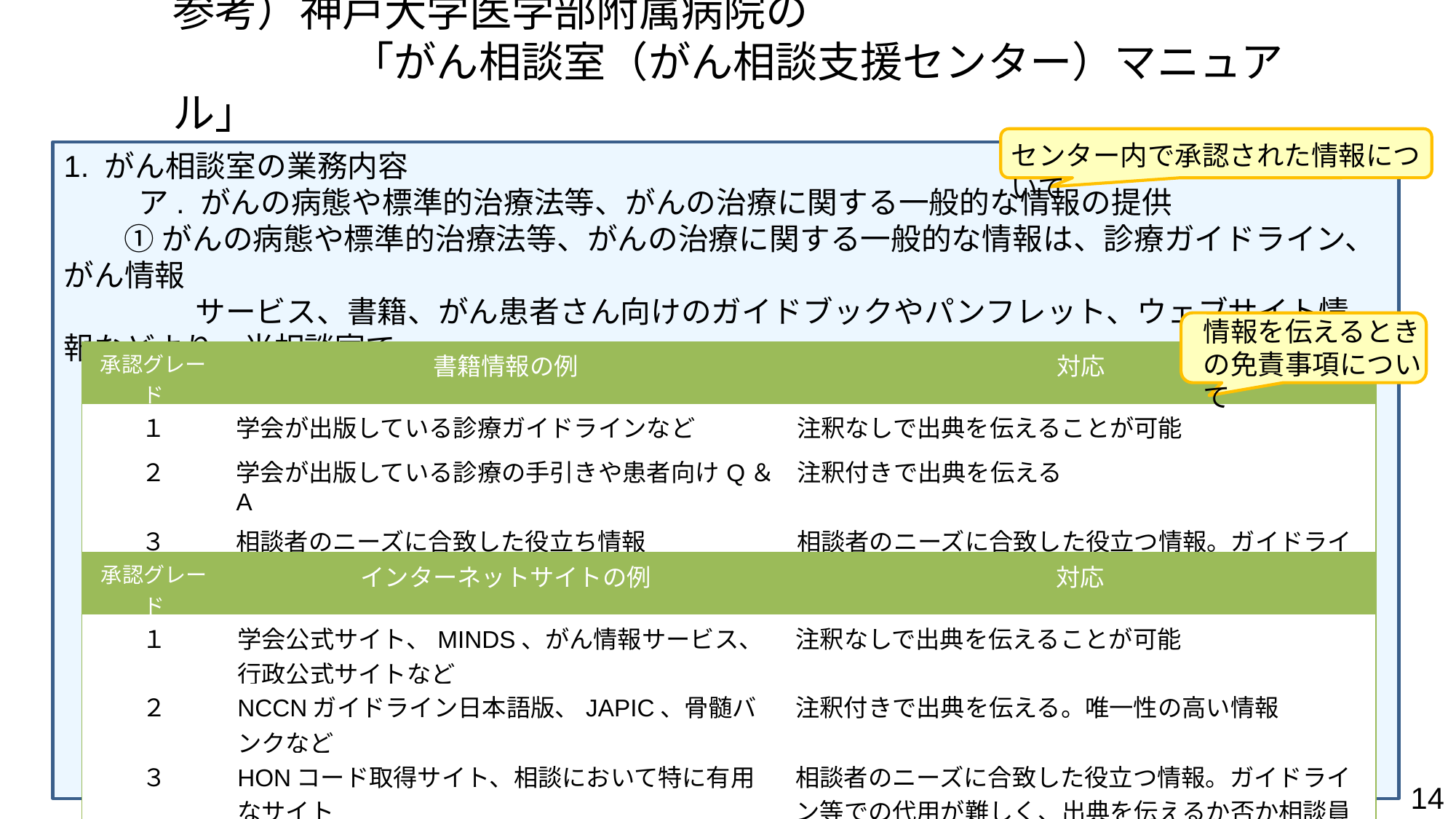

# 参考）神戸大学医学部附属病院の 　　　　 「がん相談室（がん相談支援センター）マニュアル」

センター内で承認された情報について

1. がん相談室の業務内容
 　　ア. がんの病態や標準的治療法等、がんの治療に関する一般的な情報の提供
         ①がんの病態や標準的治療法等、がんの治療に関する一般的な情報は、診療ガイドライン、がん情報
　　　      サービス、書籍、がん患者さん向けのガイドブックやパンフレット、ウェブサイト情報などより、当相談室で
　　　　　　HONcode倫理基準や独自の評価基準を満たした情報を提供する。
情報を伝えるときの免責事項について

| 承認グレード | 書籍情報の例 | 対応 |
| --- | --- | --- |
| １ | 学会が出版している診療ガイドラインなど | 注釈なしで出典を伝えることが可能 |
| ２ | 学会が出版している診療の手引きや患者向けQ＆A | 注釈付きで出典を伝える |
| ３ | 相談者のニーズに合致した役立ち情報 | 相談者のニーズに合致した役立つ情報。ガイドライン等での代用が難しく、出典を伝えるか否か相談員が判断 |
| 承認グレード | インターネットサイトの例 | 対応 |
| --- | --- | --- |
| １ | 学会公式サイト、MINDS、がん情報サービス、行政公式サイトなど | 注釈なしで出典を伝えることが可能 |
| ２ | NCCNガイドライン日本語版、JAPIC、骨髄バンクなど | 注釈付きで出典を伝える。唯一性の高い情報 |
| ３ | HONコード取得サイト、相談において特に有用なサイト | 相談者のニーズに合致した役立つ情報。ガイドライン等での代用が難しく、出典を伝えるか否か相談員が判断 |
14